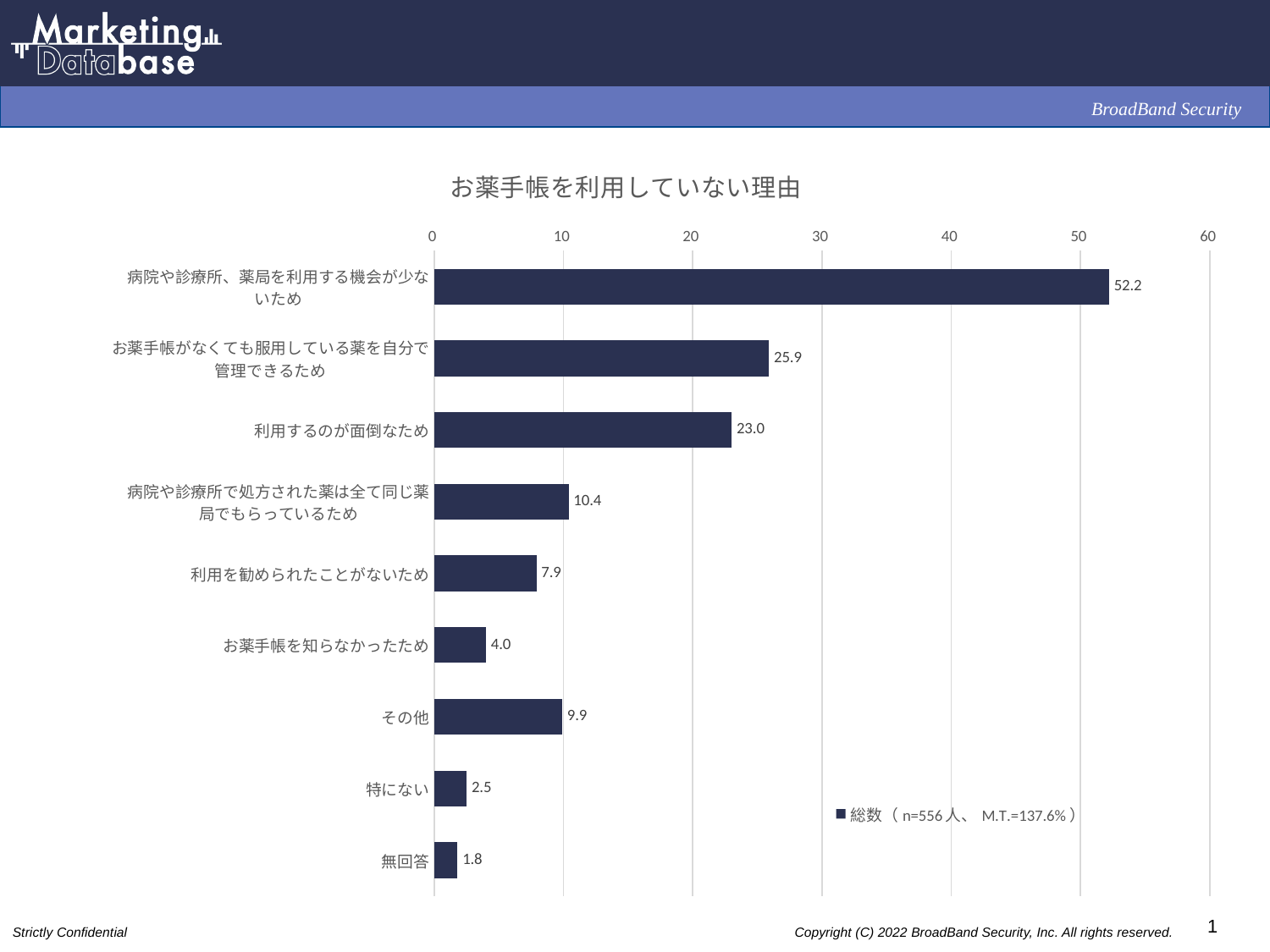

### Chart: お薬手帳を利用していない理由

| Category | 総数（n=556人、M.T.=137.6%） |
|---|---|
| 病院や診療所、薬局を利用する機会が少な
いため | 52.2 |
| お薬手帳がなくても服用している薬を自分で
管理できるため | 25.9 |
| 利用するのが面倒なため | 23.0 |
| 病院や診療所で処方された薬は全て同じ薬
局でもらっているため | 10.4 |
| 利用を勧められたことがないため | 7.9 |
| お薬手帳を知らなかったため | 4.0 |
| その他 | 9.9 |
| 特にない | 2.5 |
| 無回答 | 1.8 |